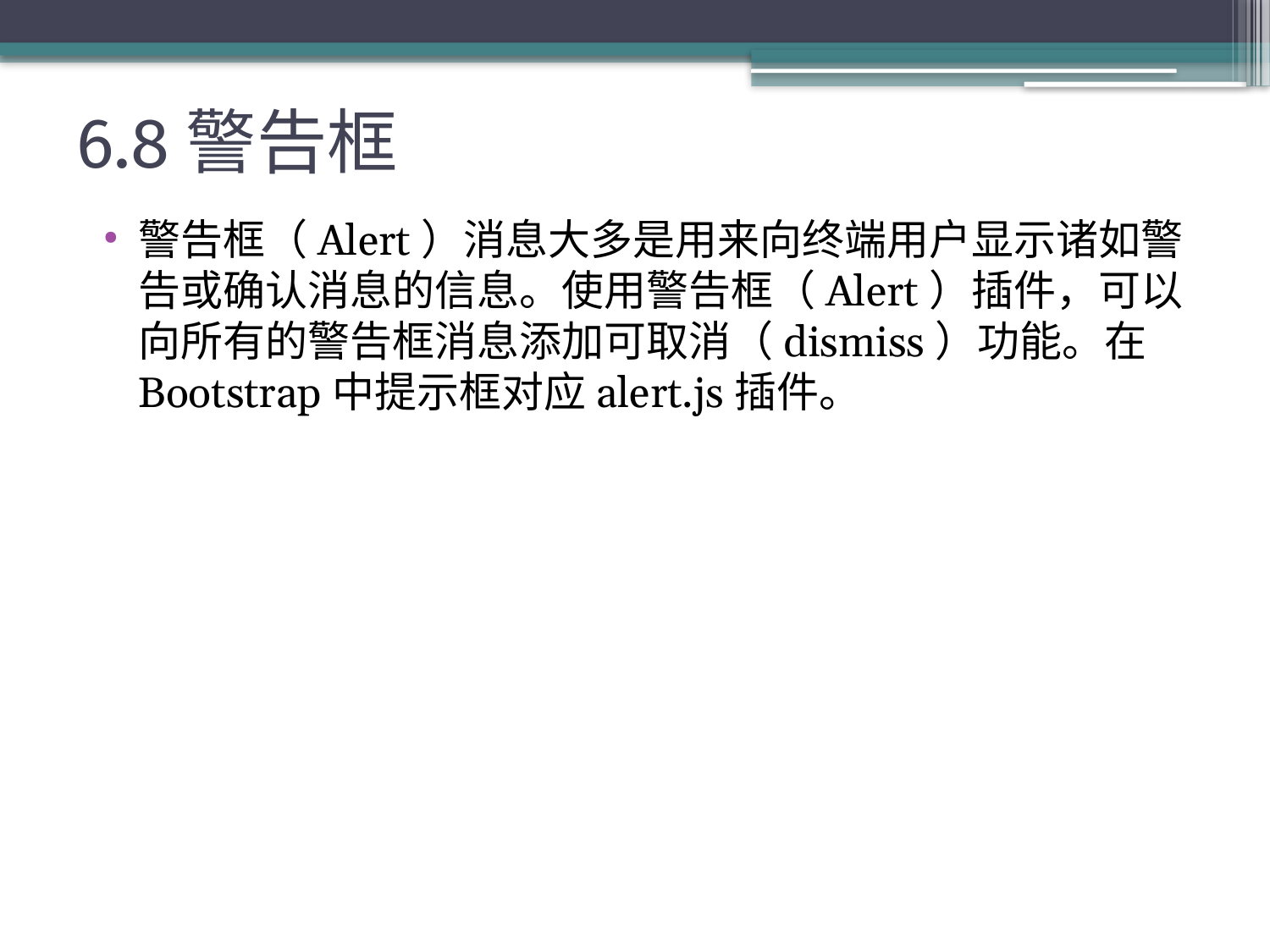

# 6.8警告框
警告框（Alert）消息大多是用来向终端用户显示诸如警告或确认消息的信息。使用警告框（Alert）插件，可以向所有的警告框消息添加可取消（dismiss）功能。在Bootstrap中提示框对应alert.js插件。